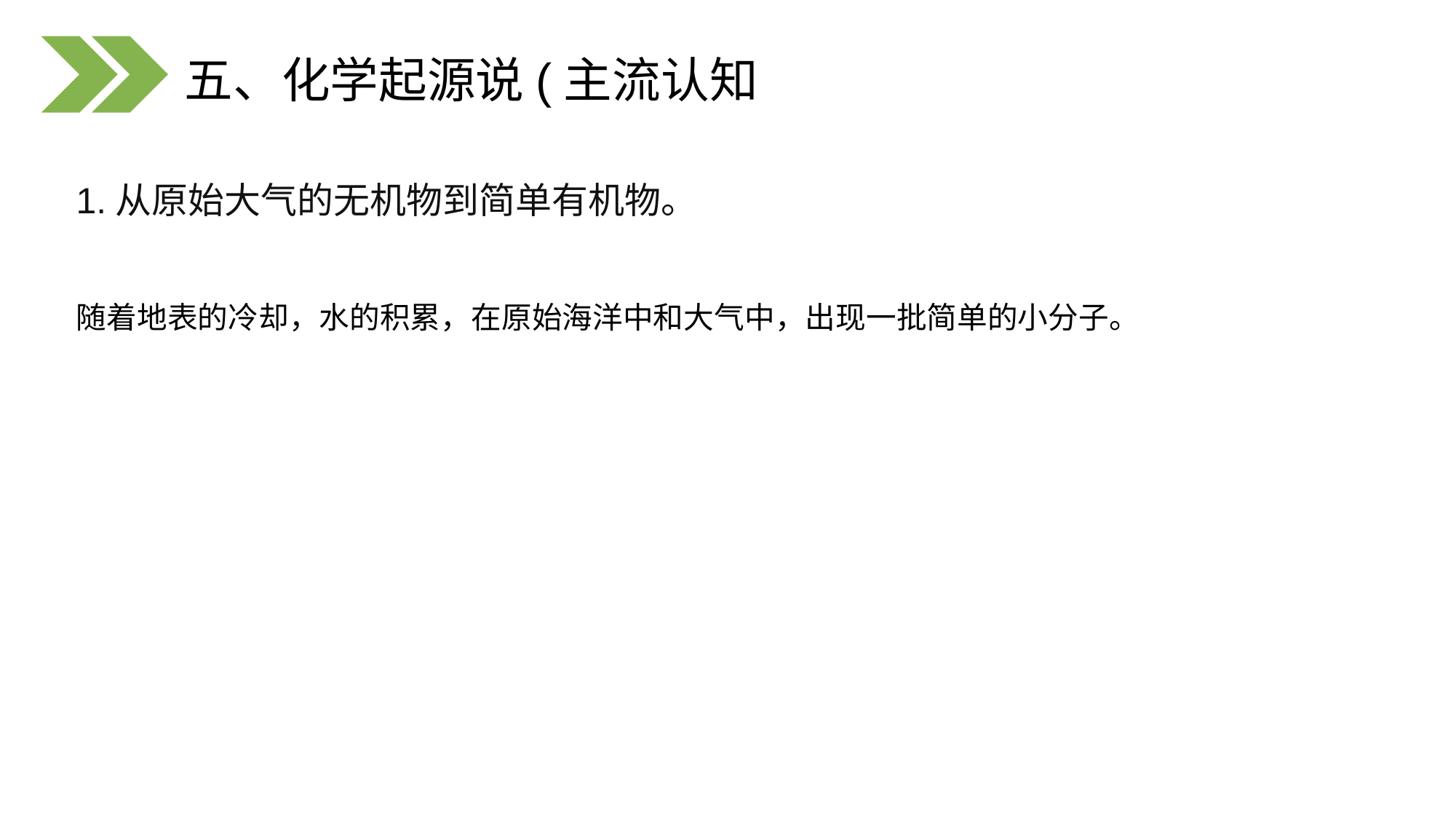

五、化学起源说(主流认知
1.从原始大气的无机物到简单有机物。
随着地表的冷却，水的积累，在原始海洋中和大气中，出现一批简单的小分子。